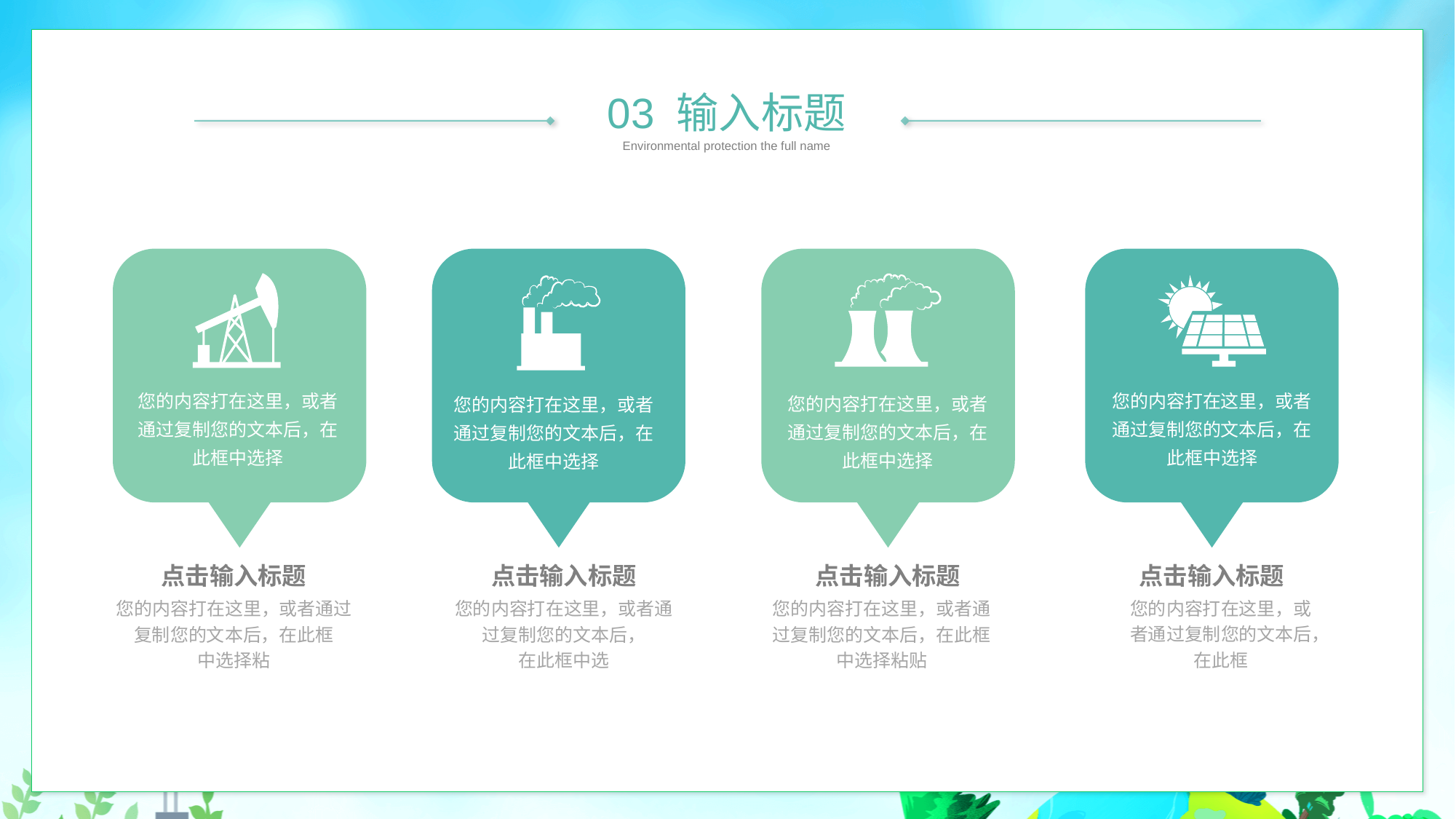

03 输入标题
Environmental protection the full name

您的内容打在这里，或者通过复制您的文本后，在此框中选择

点击输入标题
您的内容打在这里，或者通过复制您的文本后，在此框
中选择粘

您的内容打在这里，或者通过复制您的文本后，在此框中选择

点击输入标题
您的内容打在这里，或者通过复制您的文本后，
在此框中选

您的内容打在这里，或者通过复制您的文本后，在此框中选择

点击输入标题
您的内容打在这里，或者通过复制您的文本后，在此框中选择粘贴

您的内容打在这里，或者通过复制您的文本后，在此框中选择

点击输入标题
您的内容打在这里，或者通过复制您的文本后，在此框